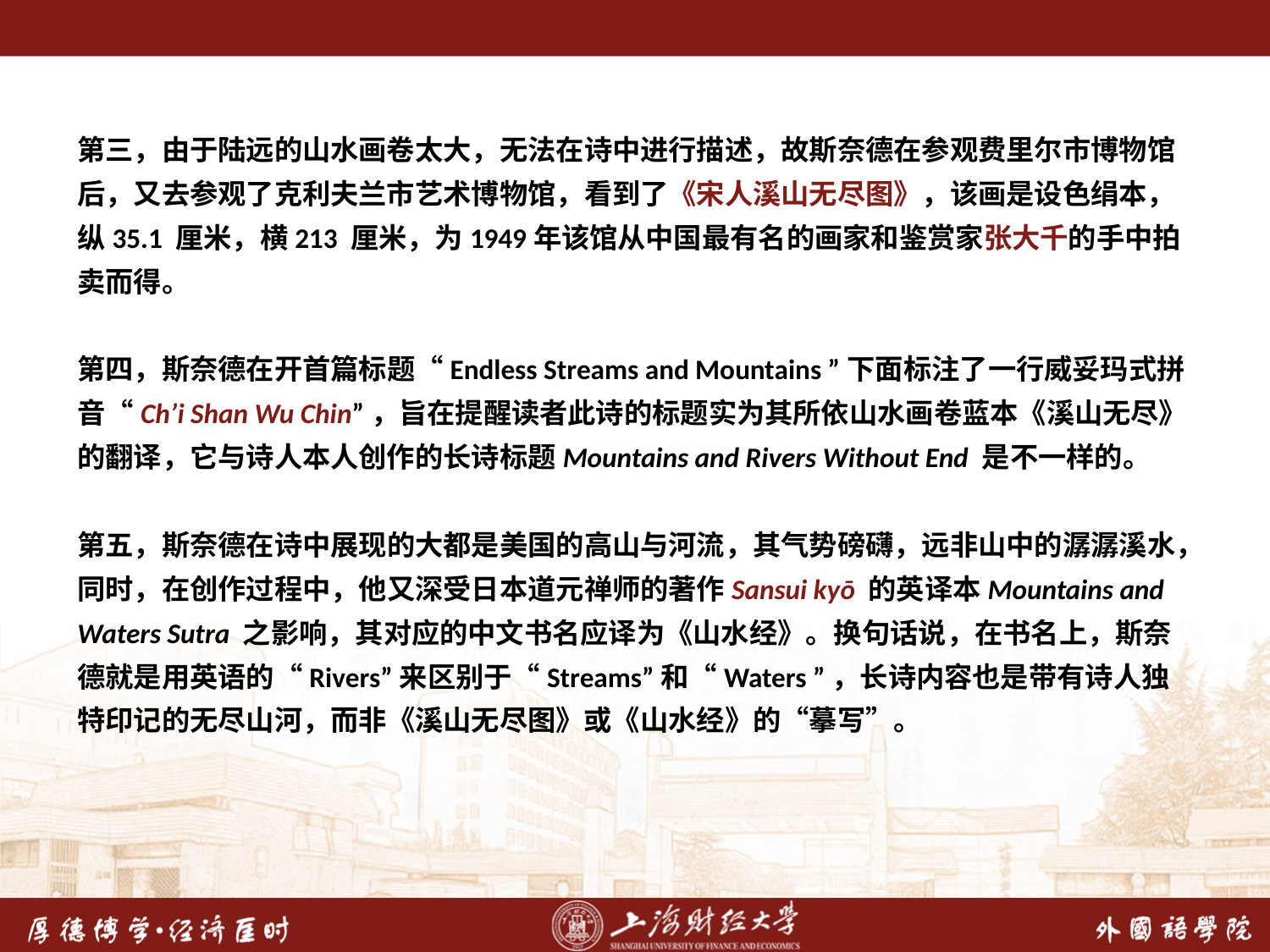

第三，由于陆远的山水画卷太大，无法在诗中进行描述，故斯奈德在参观费里尔市博物馆后，又去参观了克利夫兰市艺术博物馆，看到了《宋人溪山无尽图》，该画是设色绢本，纵35.1 厘米，横213 厘米，为1949年该馆从中国最有名的画家和鉴赏家张大千的手中拍卖而得。

第四，斯奈德在开首篇标题“Endless Streams and Mountains ”下面标注了一行威妥玛式拼音“Ch’i Shan Wu Chin”，旨在提醒读者此诗的标题实为其所依山水画卷蓝本《溪山无尽》的翻译，它与诗人本人创作的长诗标题Mountains and Rivers Without End 是不一样的。

第五，斯奈德在诗中展现的大都是美国的高山与河流，其气势磅礴，远非山中的潺潺溪水，同时，在创作过程中，他又深受日本道元禅师的著作Sansui kyō 的英译本Mountains and Waters Sutra 之影响，其对应的中文书名应译为《山水经》。换句话说，在书名上，斯奈德就是用英语的“Rivers”来区别于“Streams”和“Waters ”，长诗内容也是带有诗人独特印记的无尽山河，而非《溪山无尽图》或《山水经》的“摹写”。